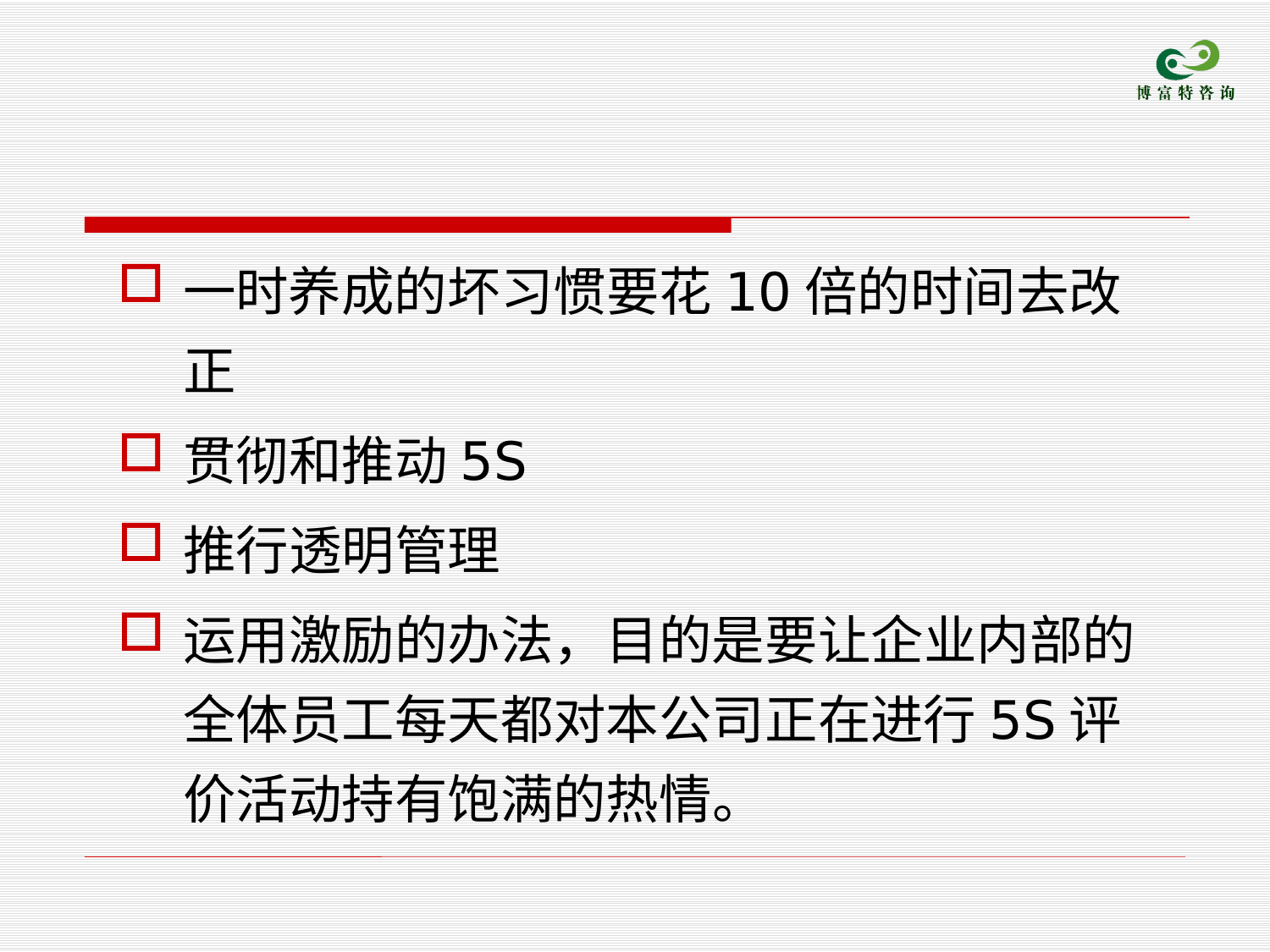

一时养成的坏习惯要花10倍的时间去改正
贯彻和推动5S
推行透明管理
运用激励的办法，目的是要让企业内部的全体员工每天都对本公司正在进行5S评价活动持有饱满的热情。
216